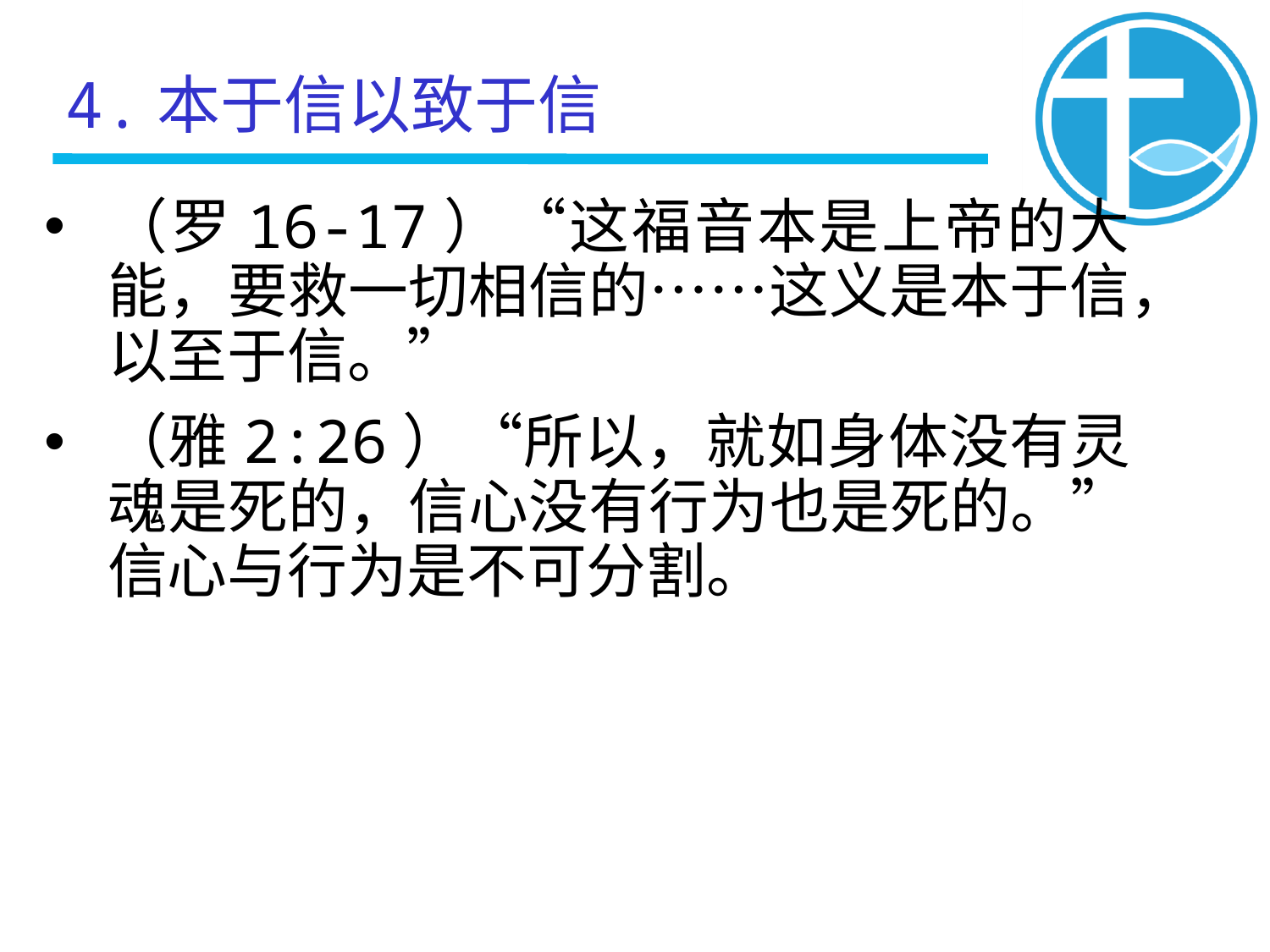

4.本于信以致于信
（罗16-17）“这福音本是上帝的大能，要救一切相信的……这义是本于信，以至于信。”
（雅2:26）“所以，就如身体没有灵魂是死的，信心没有行为也是死的。”信心与行为是不可分割。